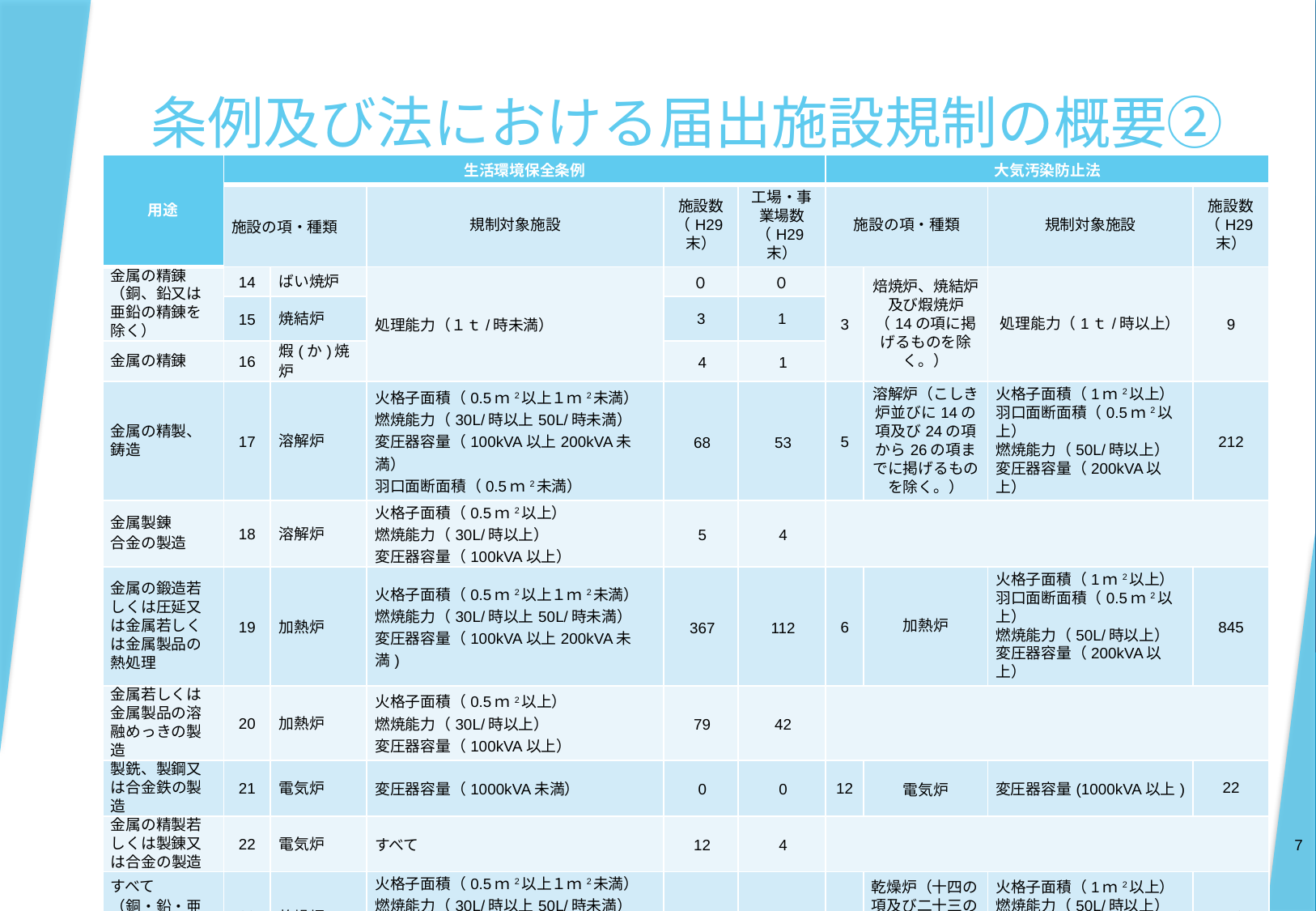

# 条例及び法における届出施設規制の概要②
| 用途 | 生活環境保全条例 |  |  |  |  | 大気汚染防止法 |  |  |  |
| --- | --- | --- | --- | --- | --- | --- | --- | --- | --- |
|  | 施設の項・種類 |  | 規制対象施設 | 施設数 （H29末） | 工場・事業場数（H29末） | 施設の項・種類 |  | 規制対象施設 | 施設数 （H29末） |
| 金属の精錬（銅、鉛又は亜鉛の精錬を除く） | 14 | ばい焼炉 | 処理能力（１ｔ/時未満） | ０ | ０ | 3 | 焙焼炉、焼結炉及び煆焼炉（14の項に掲げるものを除く。） | 処理能力（1ｔ/時以上） | 9 |
|  | 15 | 焼結炉 |  | 3 | 1 |  |  |  |  |
| 金属の精錬 | 16 | 煆(か)焼炉 |  | 4 | 1 |  |  |  |  |
| 金属の精製、鋳造 | 17 | 溶解炉 | 火格子面積（0.5ｍ2以上１ｍ2未満） 燃焼能力（30L/時以上50L/時未満） 変圧器容量（100kVA以上200kVA未満） 羽口面断面積（0.5ｍ2未満） | 68 | 53 | 5 | 溶解炉（こしき炉並びに14の項及び24の項から26の項までに掲げるものを除く。） | 火格子面積（1ｍ2以上） 羽口面断面積（0.5ｍ2以上） 燃焼能力（50L/時以上） 変圧器容量（200kVA以上） | 212 |
| 金属製錬 合金の製造 | 18 | 溶解炉 | 火格子面積（0.5ｍ2以上） 燃焼能力（30L/時以上） 変圧器容量（100kVA以上） | 5 | 4 |  |  |  |  |
| 金属の鍛造若しくは圧延又は金属若しくは金属製品の熱処理 | 19 | 加熱炉 | 火格子面積（0.5ｍ2以上１ｍ2未満） 燃焼能力（30L/時以上50L/時未満） 変圧器容量（100kVA以上200kVA未満) | 367 | 112 | 6 | 加熱炉 | 火格子面積（1ｍ2以上） 羽口面断面積（0.5ｍ2以上） 燃焼能力（50L/時以上） 変圧器容量（200kVA以上） | 845 |
| 金属若しくは金属製品の溶融めっきの製造 | 20 | 加熱炉 | 火格子面積（0.5ｍ2以上） 燃焼能力（30L/時以上） 変圧器容量（100kVA以上） | 79 | 42 |  |  |  |  |
| 製銑、製鋼又は合金鉄の製造 | 21 | 電気炉 | 変圧器容量（1000kVA未満） | 0 | 0 | 12 | 電気炉 | 変圧器容量(1000kVA以上) | 22 |
| 金属の精製若しくは製錬又は合金の製造 | 22 | 電気炉 | すべて | 12 | 4 |  |  |  |  |
| すべて （銅・鉛・亜鉛の精錬用を除く） | 23 | 乾燥炉 | 火格子面積（0.5ｍ2以上１ｍ2未満） 燃焼能力（30L/時以上50L/時未満） 変圧器容量（100kVA以上200kVA未満) | 178 | 116 | 11 | 乾燥炉（十四の項及び二十三の項に掲げるものを除く。） | 火格子面積（1ｍ2以上） 燃焼能力（50L/時以上） 変圧器容量（200kVA以上） | 473 |
| すべて | 24 | 廃棄物焼却炉 | 火格子面積（１ｍ2以上２ｍ2未満） 焼却能力（100kg/時以上200kg/時未満） | 30 | 30 | 13 | 廃棄物焼却炉 | 火格子面積（2ｍ2以上） 燃焼能力（200kg/時以上） | 190 |

7